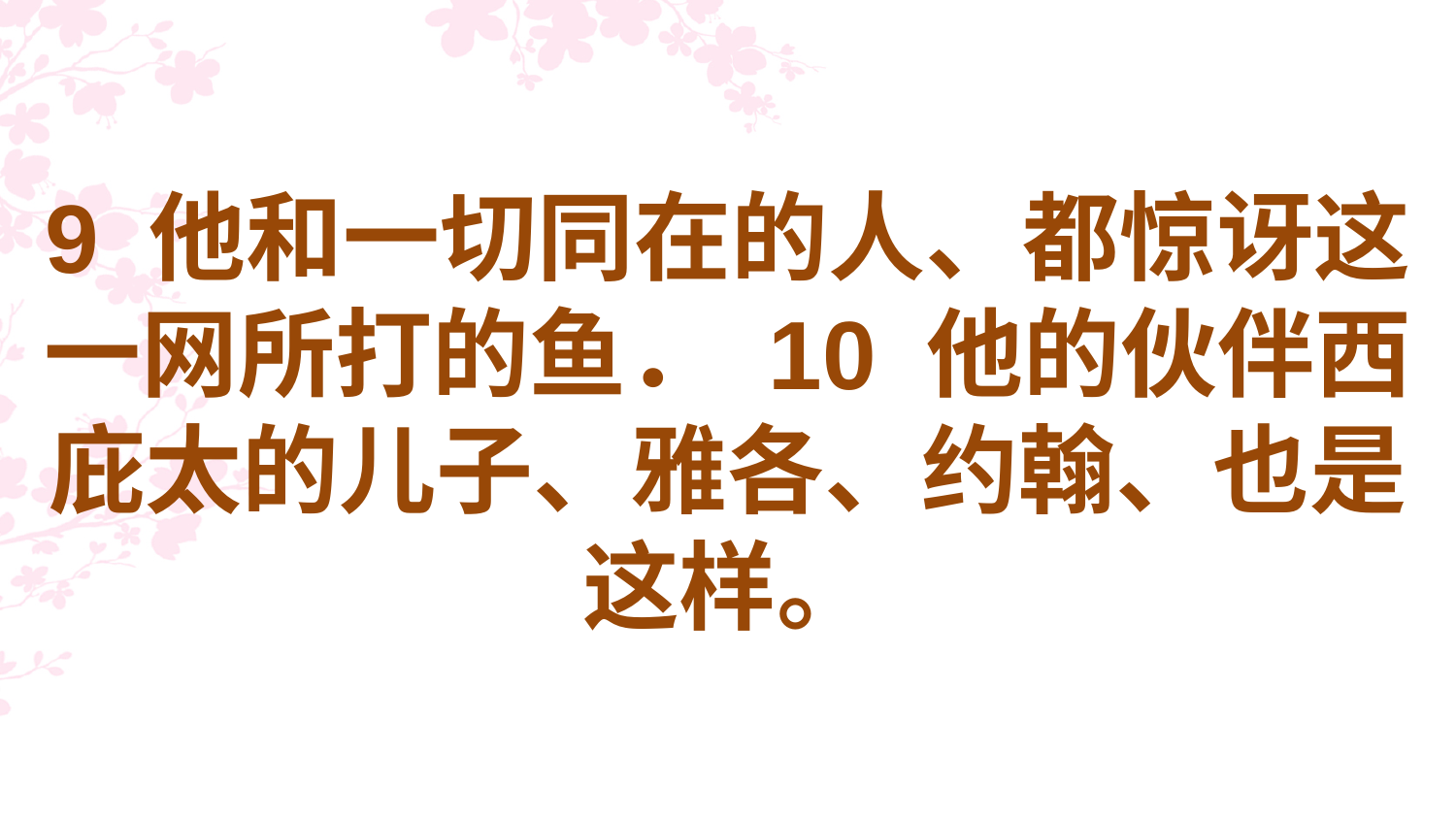

9 他和一切同在的人、都惊讶这一网所打的鱼． 10 他的伙伴西庇太的儿子、雅各、约翰、也是这样。